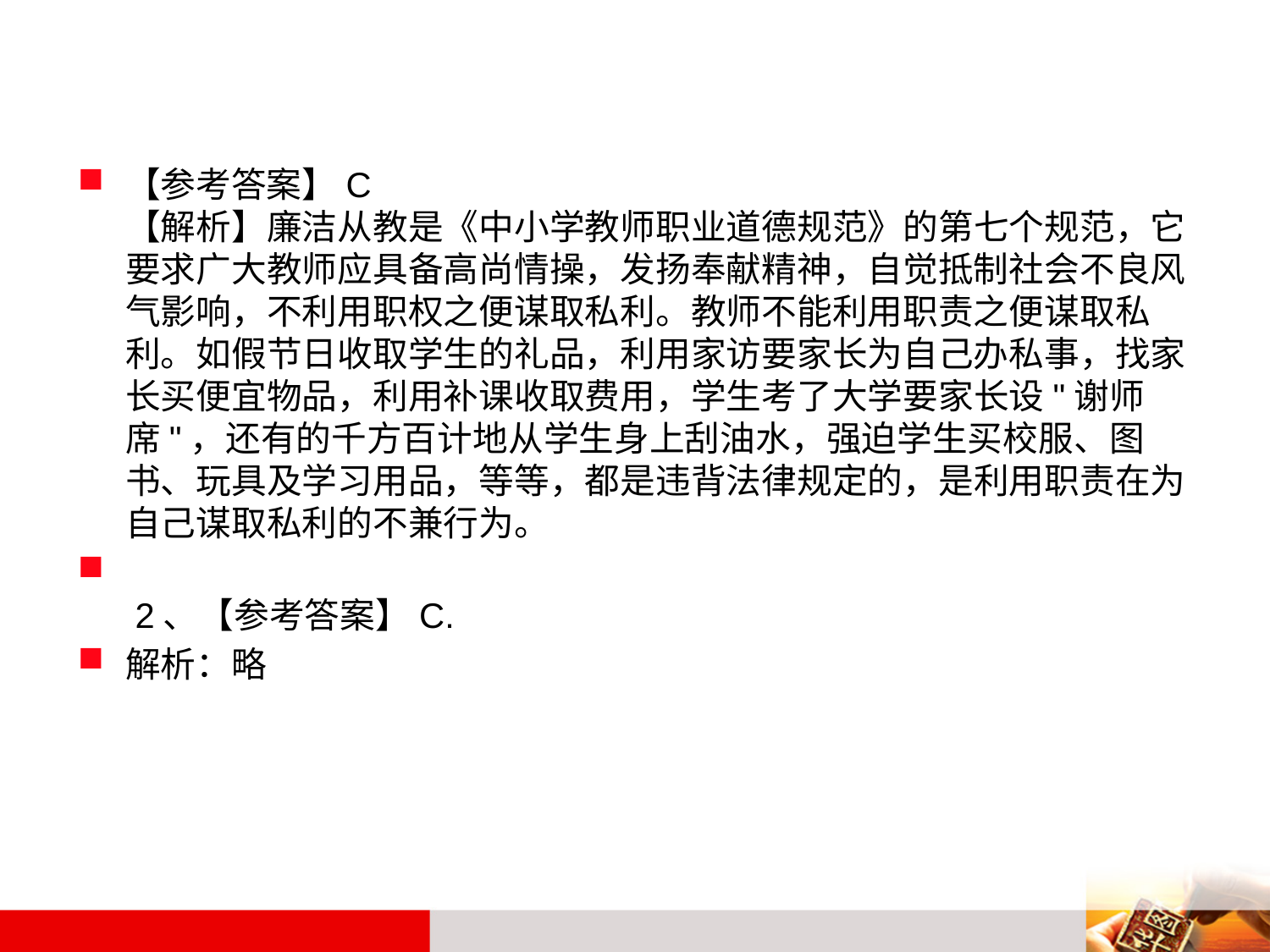

#
【参考答案】C
【解析】廉洁从教是《中小学教师职业道德规范》的第七个规范，它要求广大教师应具备高尚情操，发扬奉献精神，自觉抵制社会不良风气影响，不利用职权之便谋取私利。教师不能利用职责之便谋取私利。如假节日收取学生的礼品，利用家访要家长为自己办私事，找家长买便宜物品，利用补课收取费用，学生考了大学要家长设"谢师席"，还有的千方百计地从学生身上刮油水，强迫学生买校服、图书、玩具及学习用品，等等，都是违背法律规定的，是利用职责在为自己谋取私利的不兼行为。
 2、【参考答案】C.
解析：略